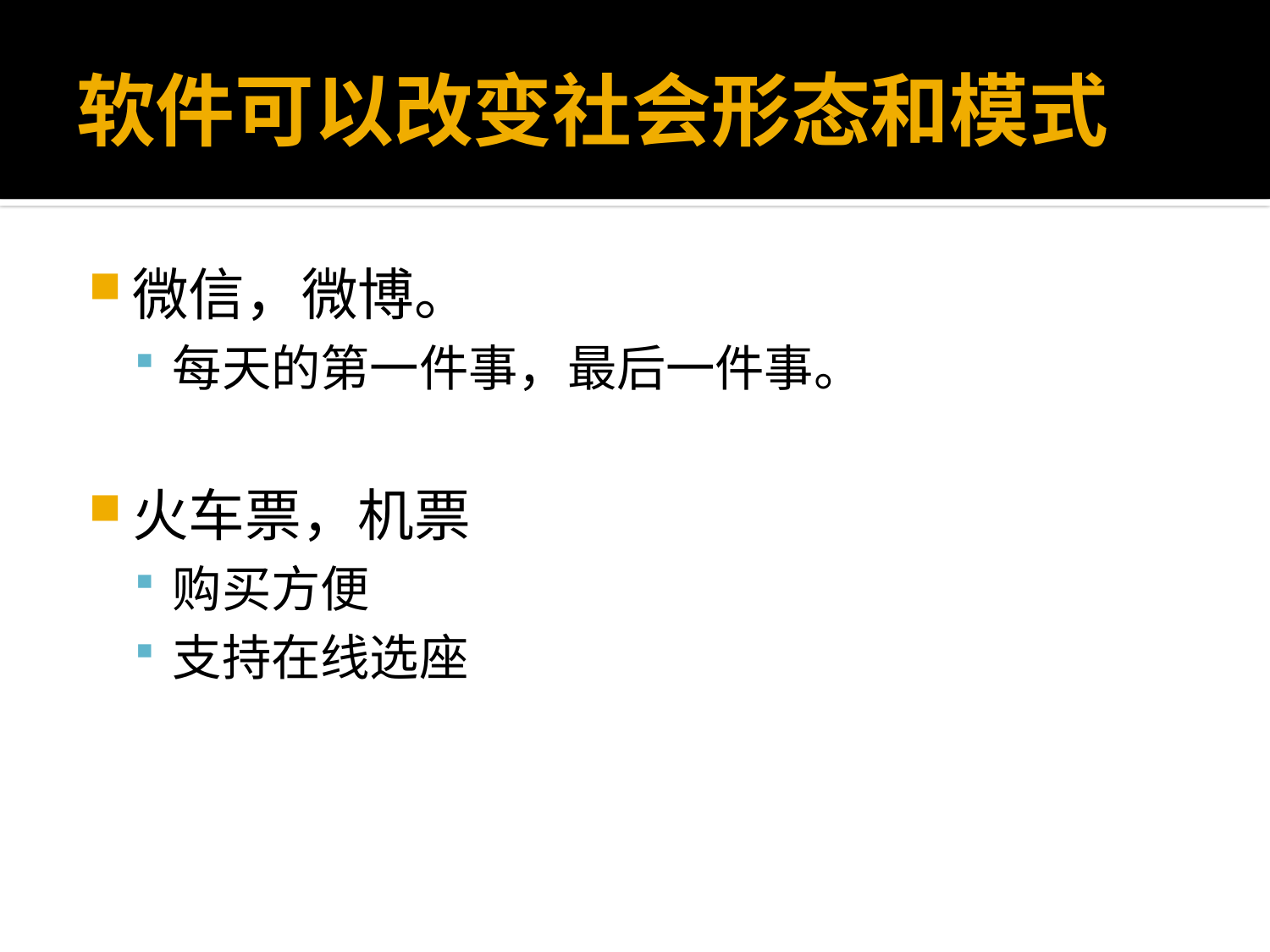

# 软件可以改变社会形态和模式
微信，微博。
每天的第一件事，最后一件事。

火车票，机票
购买方便
支持在线选座